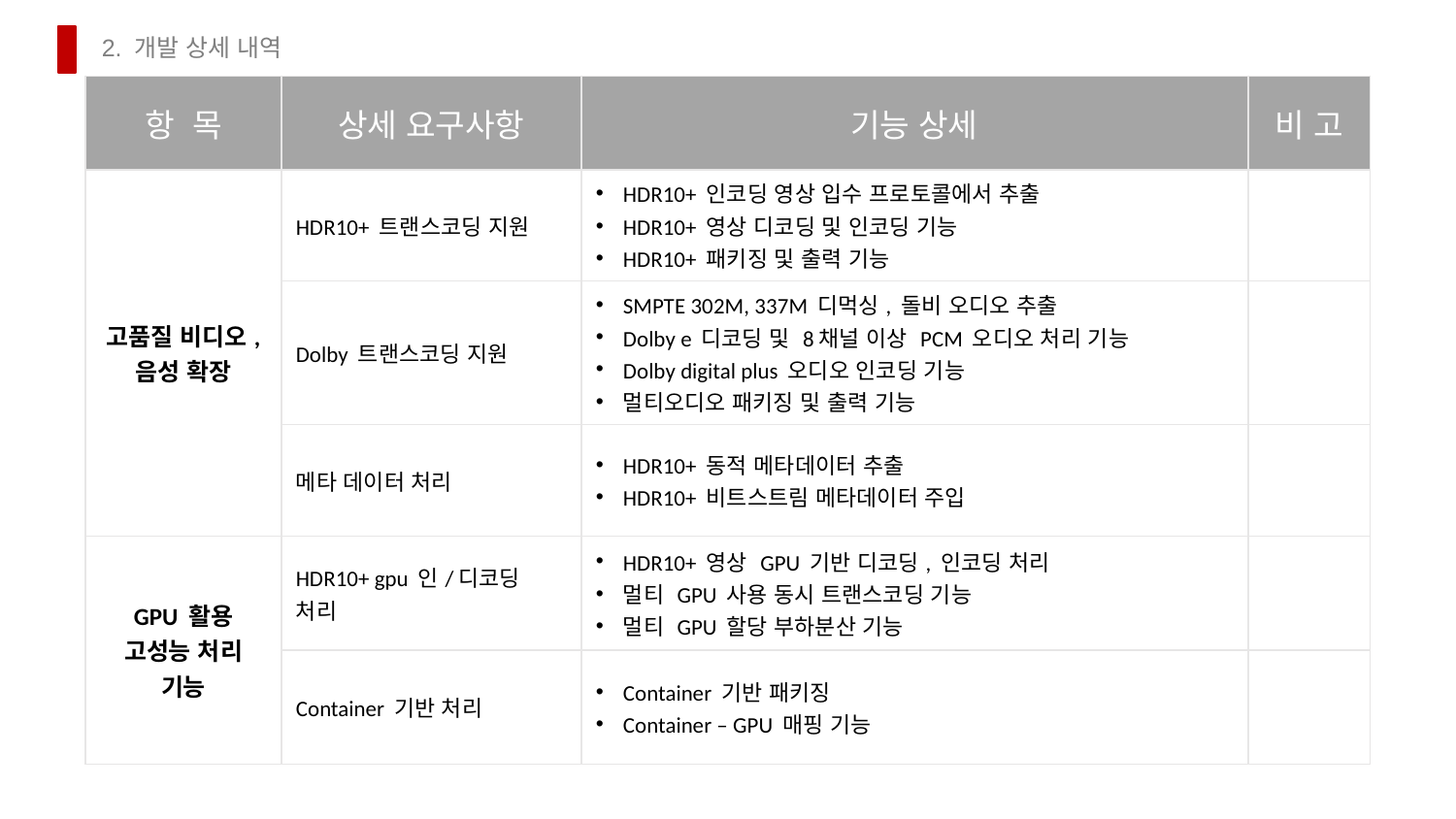

2. 개발 상세 내역

| 항 목 | 상세 요구사항 | 기능 상세 | 비 고 |
| --- | --- | --- | --- |
| 고품질 비디오, 음성 확장 | HDR10+ 트랜스코딩 지원 | HDR10+ 인코딩 영상 입수 프로토콜에서 추출 HDR10+ 영상 디코딩 및 인코딩 기능 HDR10+ 패키징 및 출력 기능 |  |
|  | Dolby 트랜스코딩 지원 | SMPTE 302M, 337M 디먹싱, 돌비 오디오 추출 Dolby e 디코딩 및 8채널 이상 PCM 오디오 처리 기능 Dolby digital plus 오디오 인코딩 기능 멀티오디오 패키징 및 출력 기능 |  |
|  | 메타 데이터 처리 | HDR10+ 동적 메타데이터 추출 HDR10+ 비트스트림 메타데이터 주입 |  |
| GPU 활용 고성능 처리 기능 | HDR10+ gpu 인/디코딩 처리 | HDR10+ 영상 GPU 기반 디코딩, 인코딩 처리 멀티 GPU 사용 동시 트랜스코딩 기능 멀티 GPU 할당 부하분산 기능 |  |
|  | Container 기반 처리 | Container 기반 패키징 Container – GPU 매핑 기능 |  |